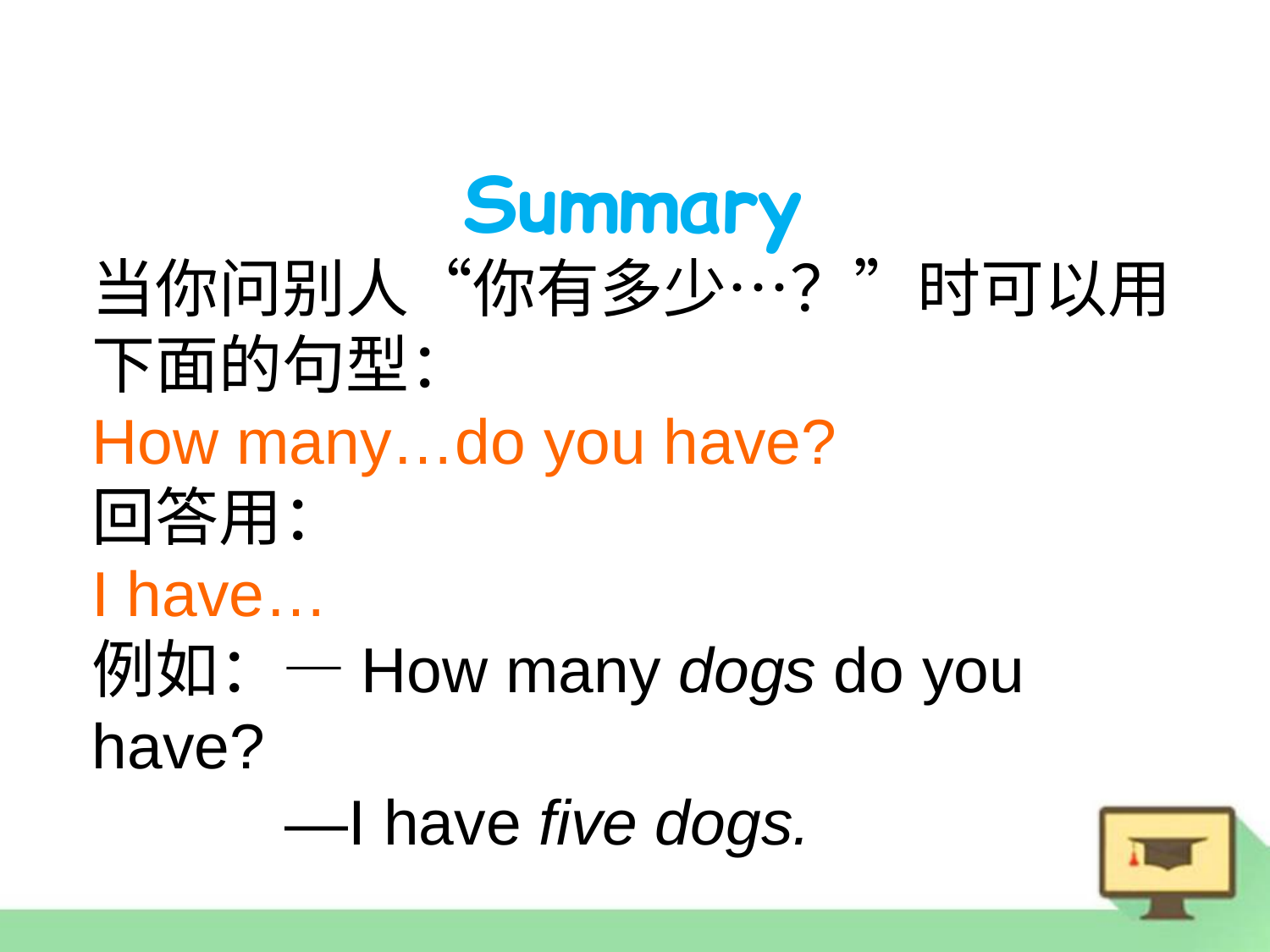

Summary
当你问别人“你有多少…？”时可以用下面的句型：
How many…do you have?
回答用：
I have…
例如：—How many dogs do you have?
           —I have five dogs.